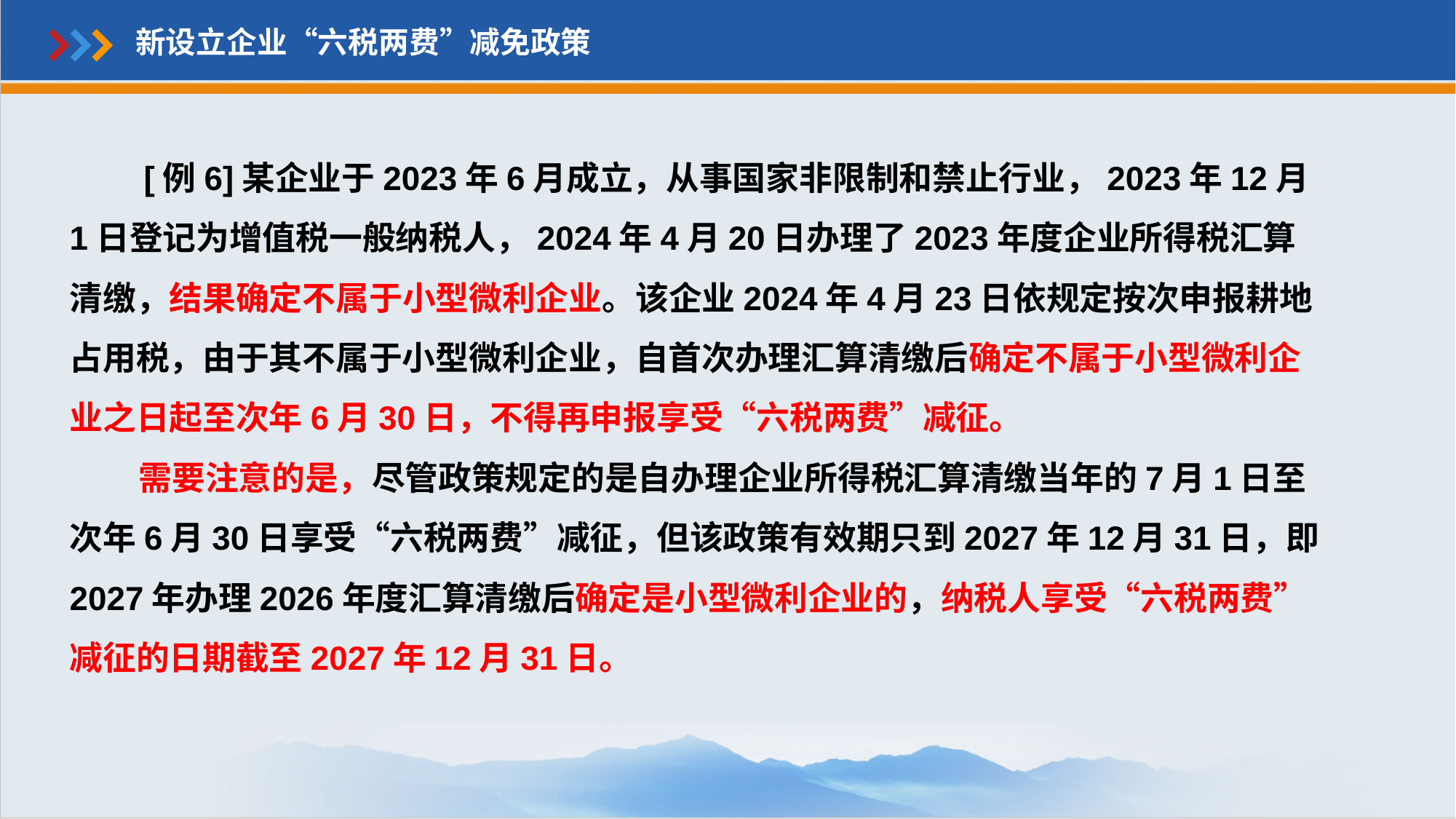

新设立企业“六税两费”减免政策

        [例6]某企业于2023年6月成立，从事国家非限制和禁止行业，2023年12月1日登记为增值税一般纳税人，2024年4月20日办理了2023年度企业所得税汇算清缴，结果确定不属于小型微利企业。该企业2024年4月23日依规定按次申报耕地占用税，由于其不属于小型微利企业，自首次办理汇算清缴后确定不属于小型微利企业之日起至次年6月30日，不得再申报享受“六税两费”减征。
        需要注意的是，尽管政策规定的是自办理企业所得税汇算清缴当年的7月1日至次年6月30日享受“六税两费”减征，但该政策有效期只到2027年12月31日，即2027年办理2026年度汇算清缴后确定是小型微利企业的，纳税人享受“六税两费”减征的日期截至2027年12月31日。